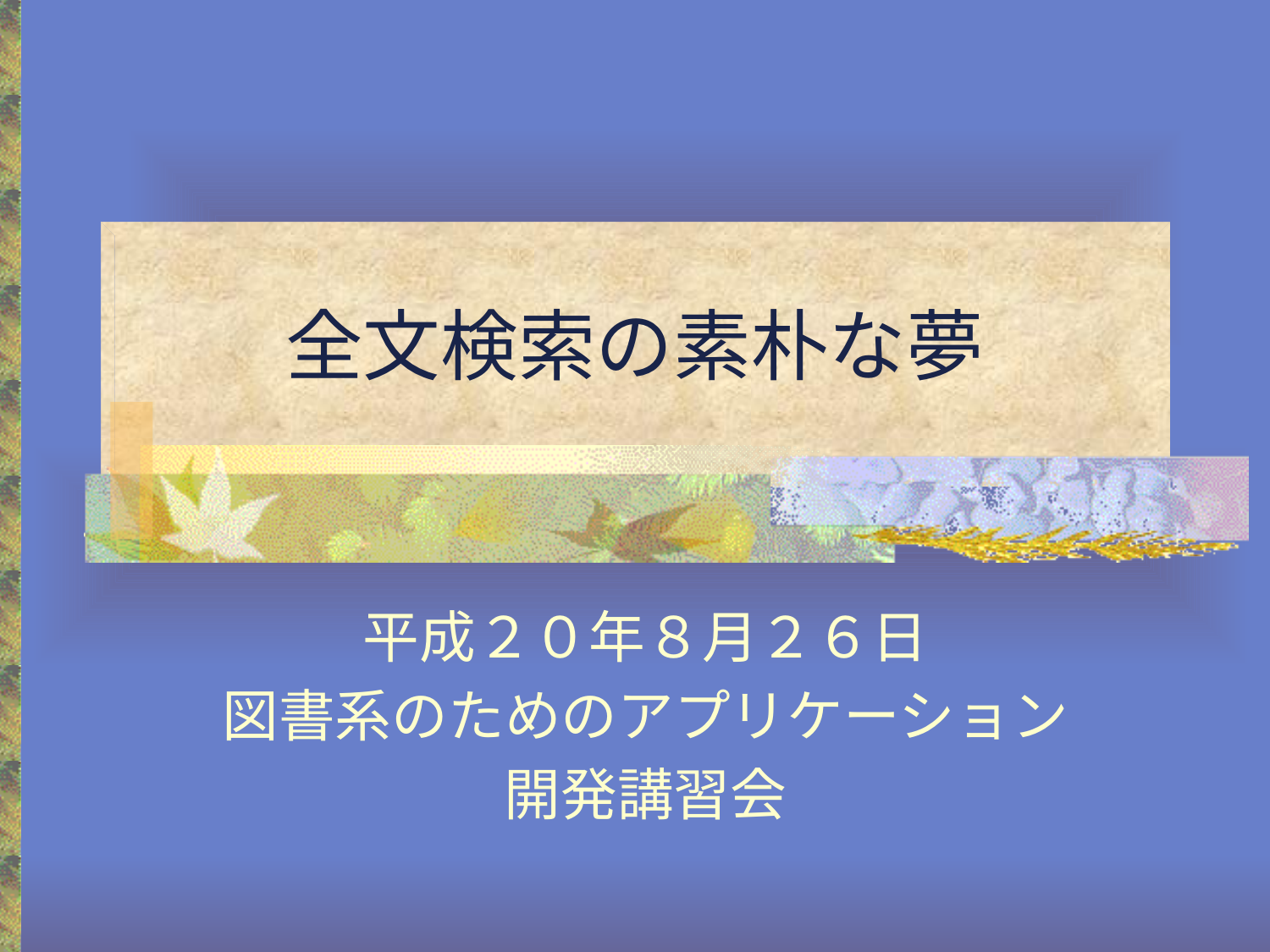

# 全文検索の素朴な夢
平成２０年８月２６日
図書系のためのアプリケーション
開発講習会